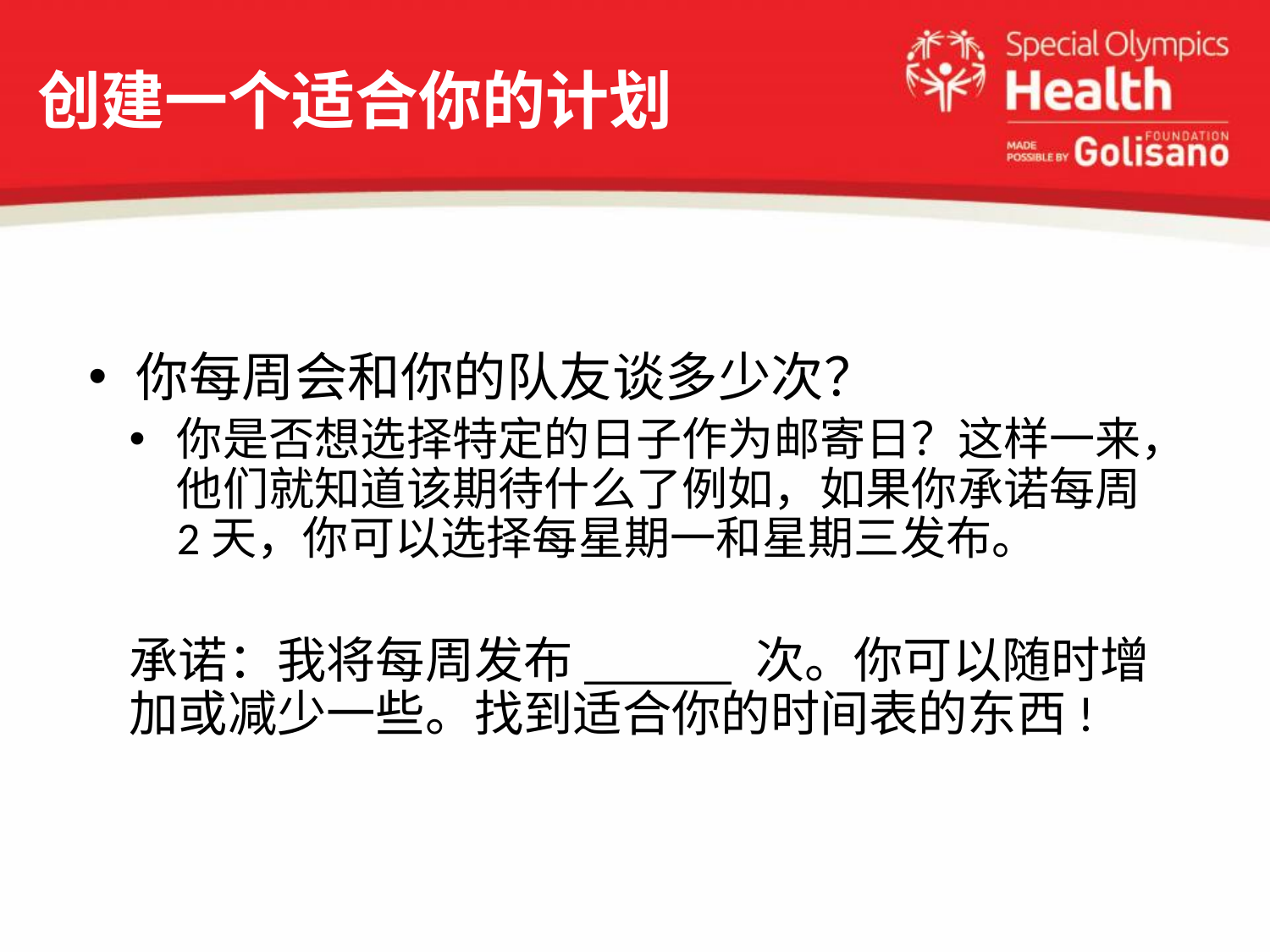

# 创建一个适合你的计划
你每周会和你的队友谈多少次？
你是否想选择特定的日子作为邮寄日？这样一来，他们就知道该期待什么了例如，如果你承诺每周2天，你可以选择每星期一和星期三发布。

承诺：我将每周发布______ 次。你可以随时增加或减少一些。找到适合你的时间表的东西!